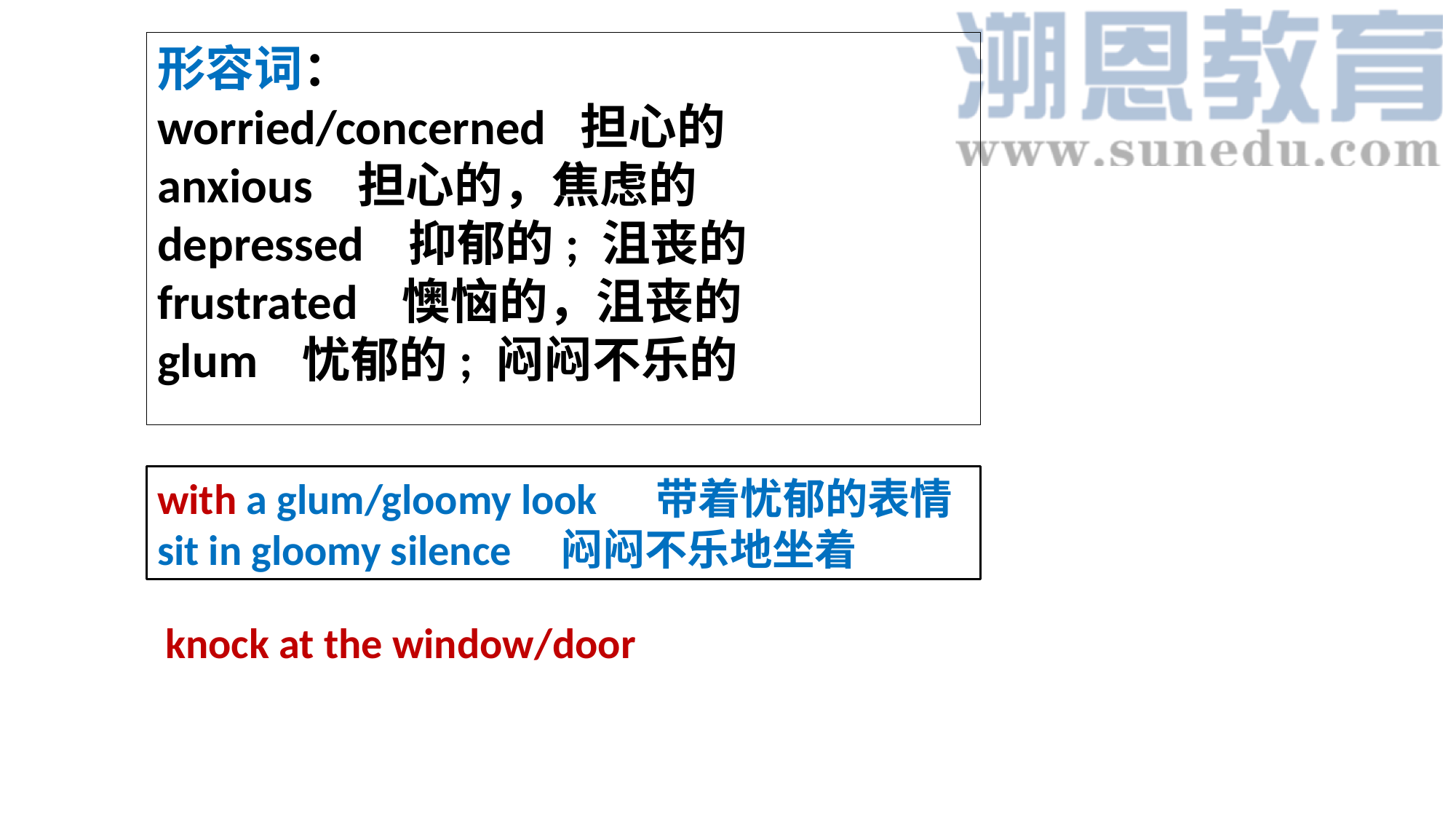

形容词：
worried/concerned  担心的
anxious   担心的，焦虑的
depressed   抑郁的; 沮丧的
frustrated   懊恼的，沮丧的
glum   忧郁的; 闷闷不乐的

with a glum/gloomy look     带着忧郁的表情
sit in gloomy silence    闷闷不乐地坐着
knock at the window/door